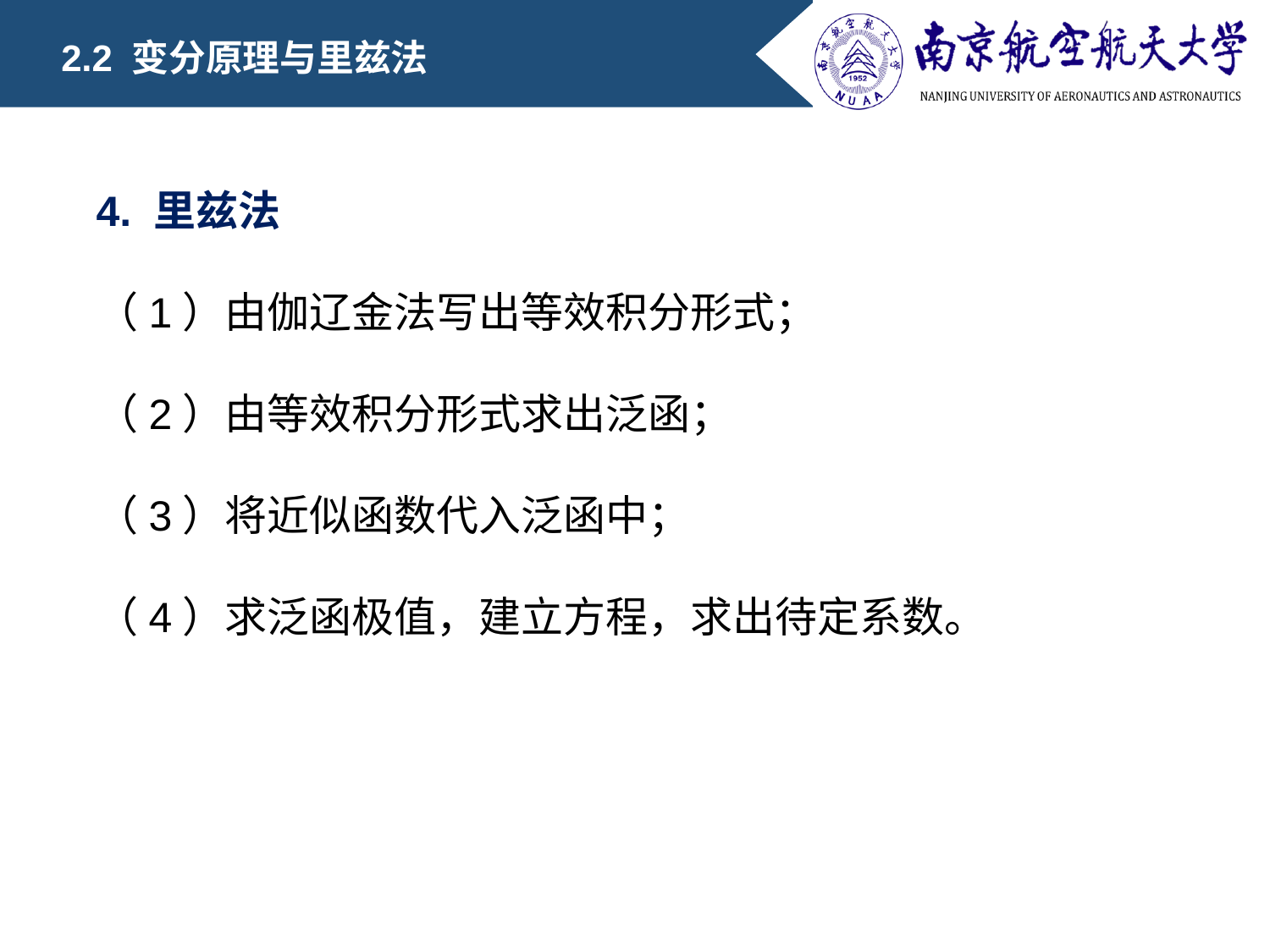

2.2 变分原理与里兹法
4. 里兹法

（1）由伽辽金法写出等效积分形式；

（2）由等效积分形式求出泛函；

（3）将近似函数代入泛函中；

（4）求泛函极值，建立方程，求出待定系数。